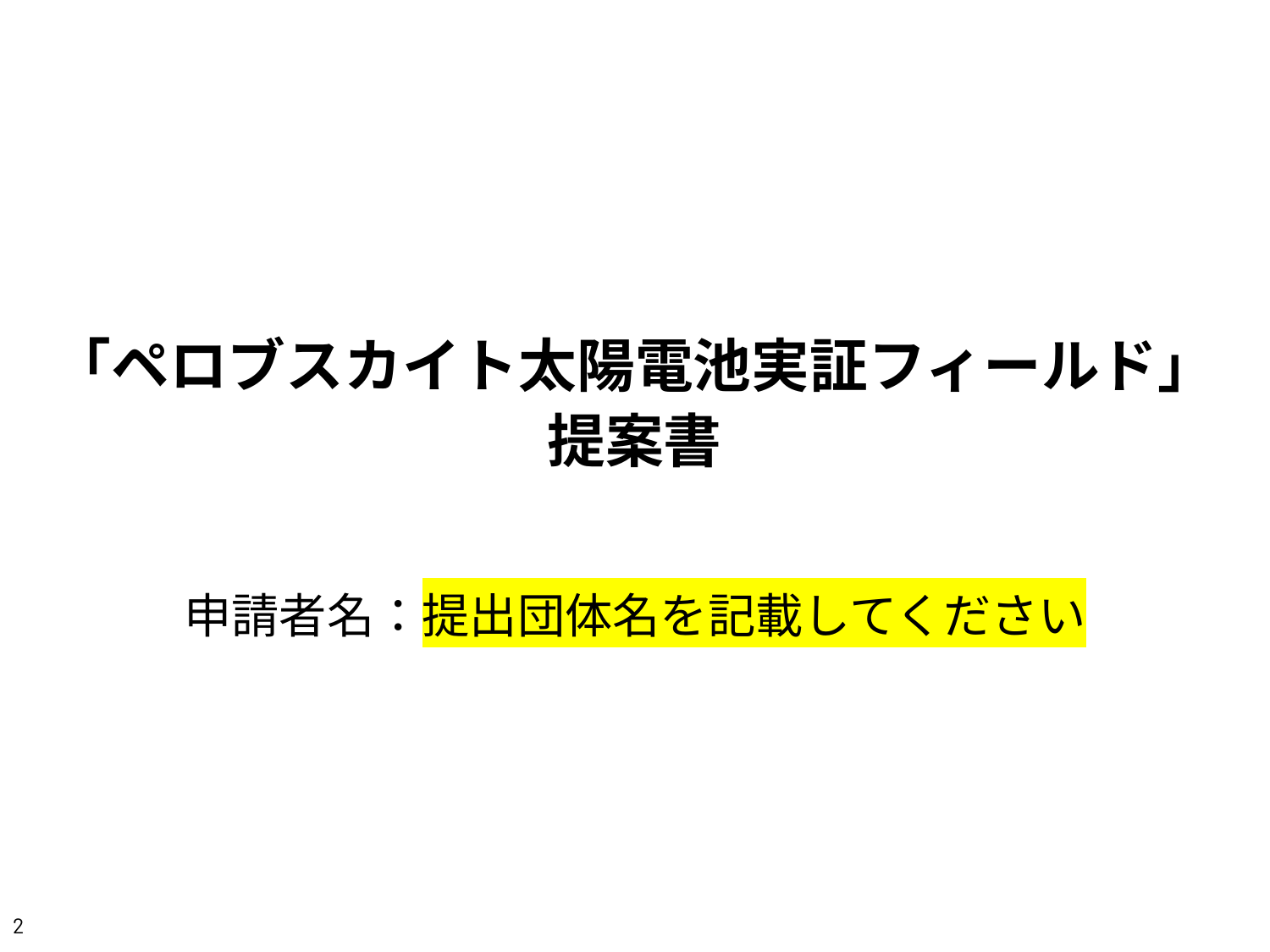

# 「ペロブスカイト太陽電池実証フィールド」提案書
申請者名：提出団体名を記載してください
2